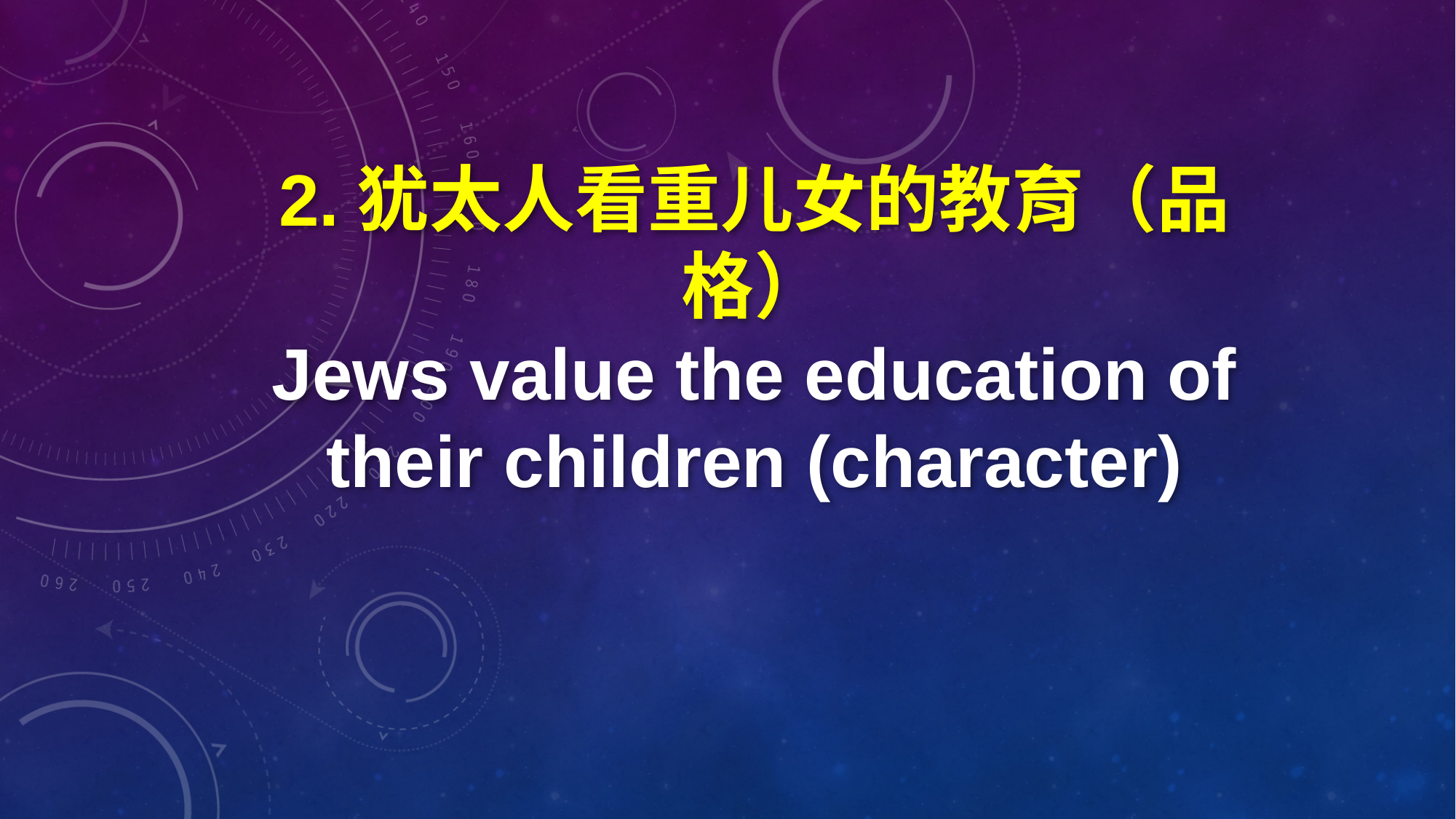

2.犹太人看重儿女的教育（品格）
Jews value the education of their children (character)